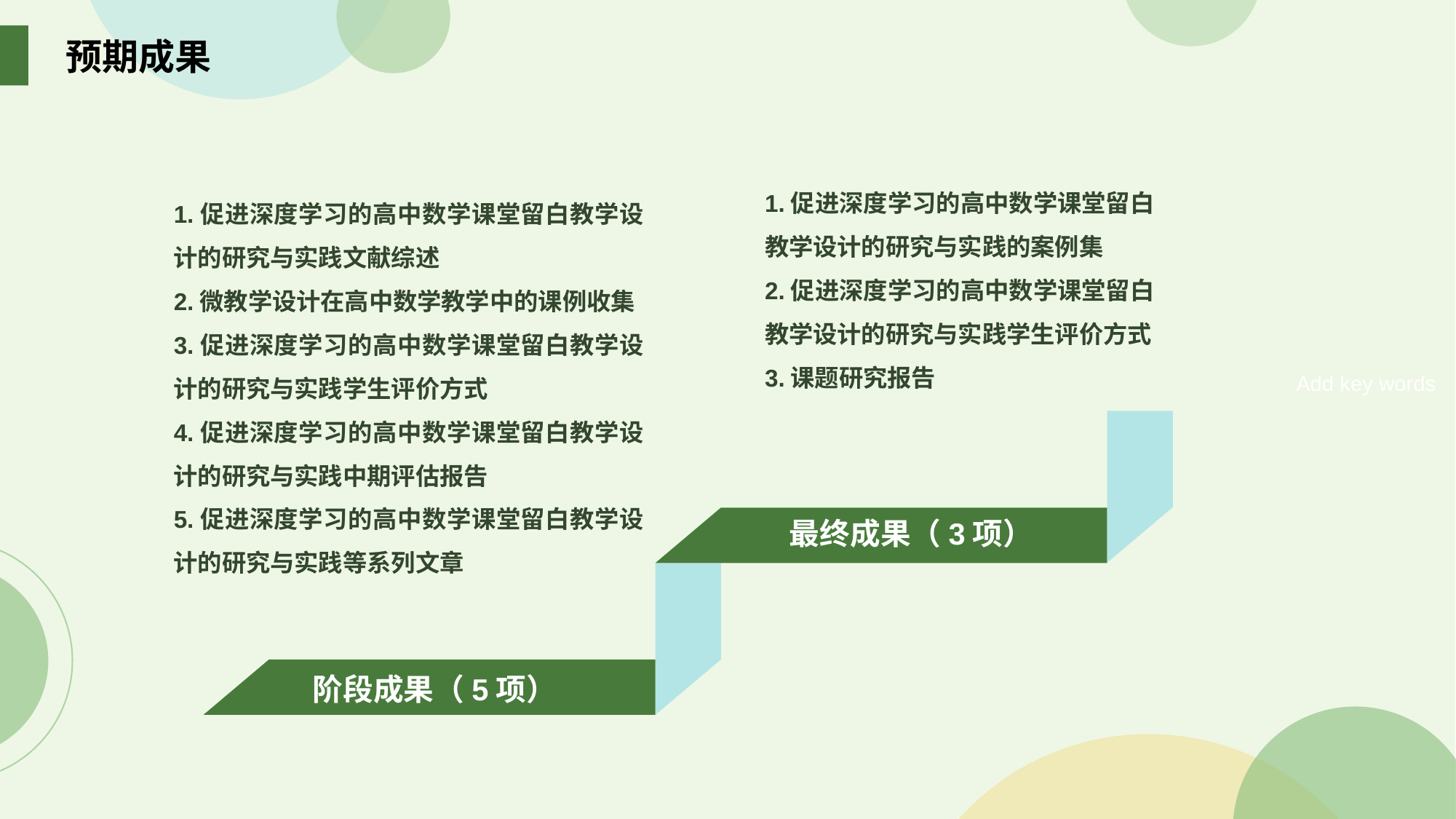

预期成果
1.促进深度学习的高中数学课堂留白教学设计的研究与实践的案例集
2.促进深度学习的高中数学课堂留白教学设计的研究与实践学生评价方式
3.课题研究报告
1.促进深度学习的高中数学课堂留白教学设计的研究与实践文献综述
2.微教学设计在高中数学教学中的课例收集
3.促进深度学习的高中数学课堂留白教学设计的研究与实践学生评价方式
4.促进深度学习的高中数学课堂留白教学设计的研究与实践中期评估报告
5.促进深度学习的高中数学课堂留白教学设计的研究与实践等系列文章
Add key words

最终成果（3项）

阶段成果（5项）